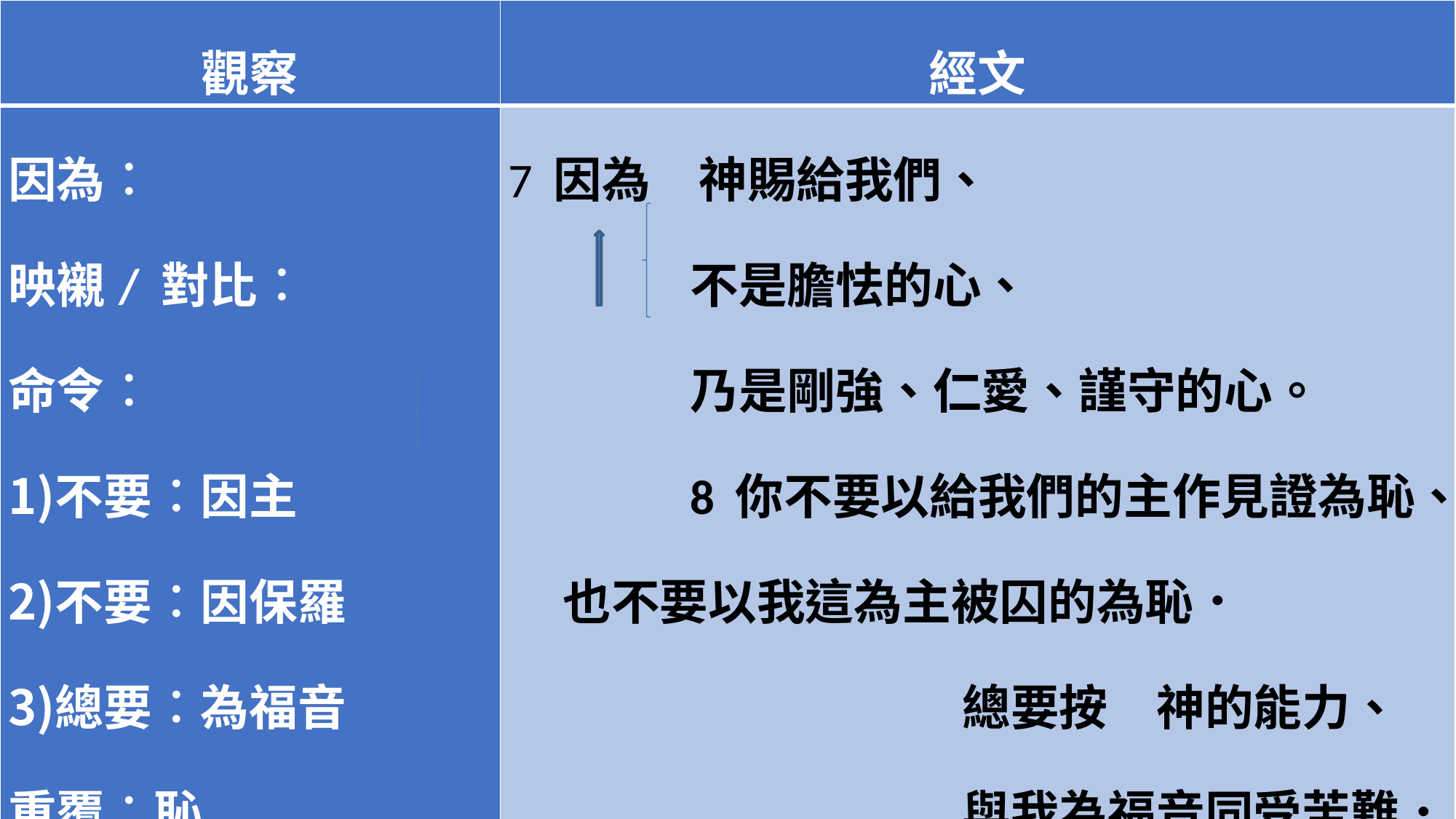

| 觀察 | 經文 |
| --- | --- |
| 因為︰ 映襯/ 對比︰ 命令︰ 不要︰因主 不要︰因保羅 總要︰為福音 重覆︰恥 | 7 因為　神賜給我們、 不是膽怯的心、 乃是剛強、仁愛、謹守的心。 8 你不要以給我們的主作見證為恥、 也不要以我這為主被囚的為恥． 總要按　神的能力、 與我為福音同受苦難． |
#